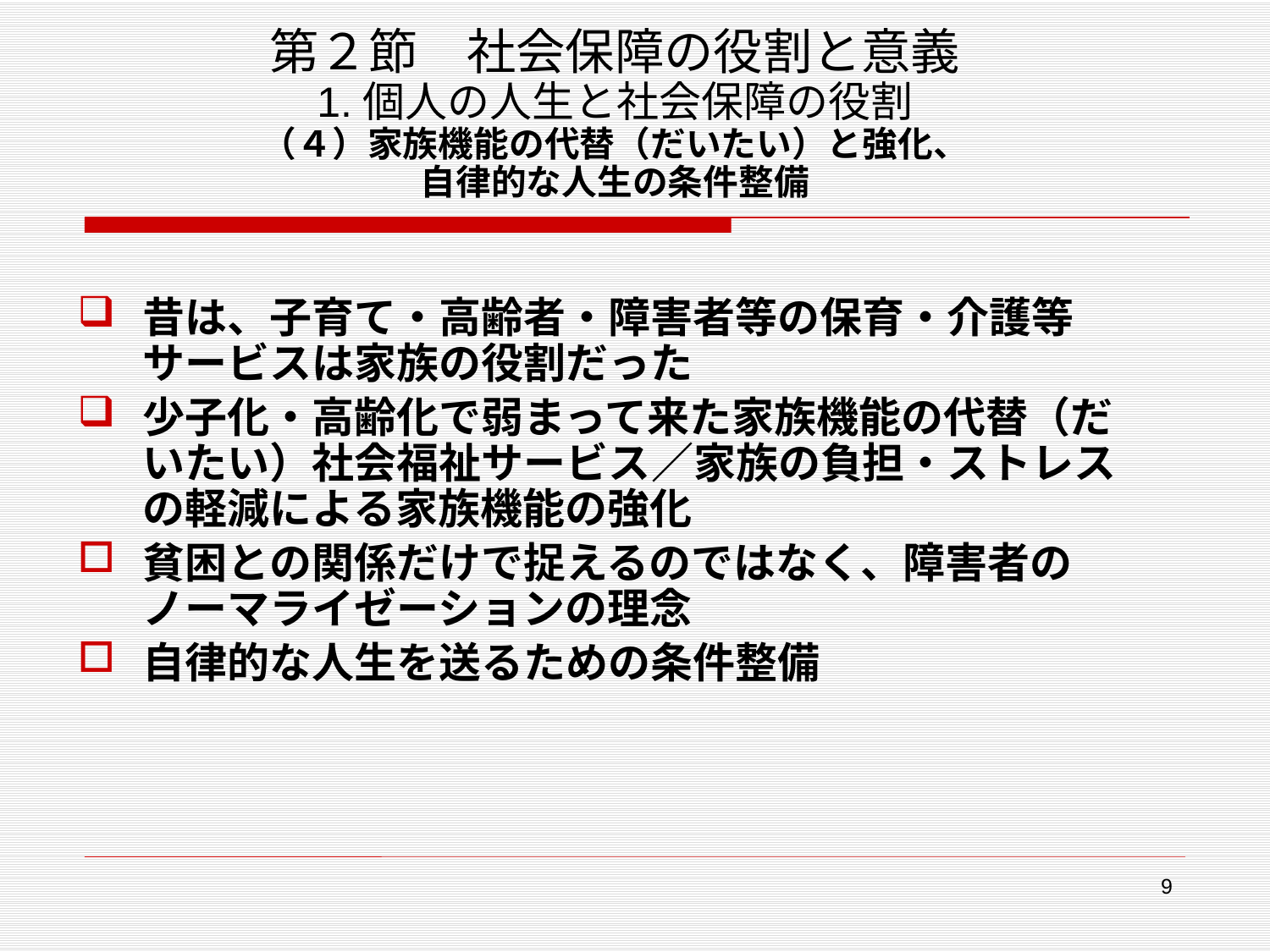

# 第２節　社会保障の役割と意義 1.個人の人生と社会保障の役割 （４）家族機能の代替（だいたい）と強化、 自律的な人生の条件整備
昔は、子育て・高齢者・障害者等の保育・介護等サービスは家族の役割だった
少子化・高齢化で弱まって来た家族機能の代替（だいたい）社会福祉サービス／家族の負担・ストレスの軽減による家族機能の強化
貧困との関係だけで捉えるのではなく、障害者のノーマライゼーションの理念
自律的な人生を送るための条件整備
9